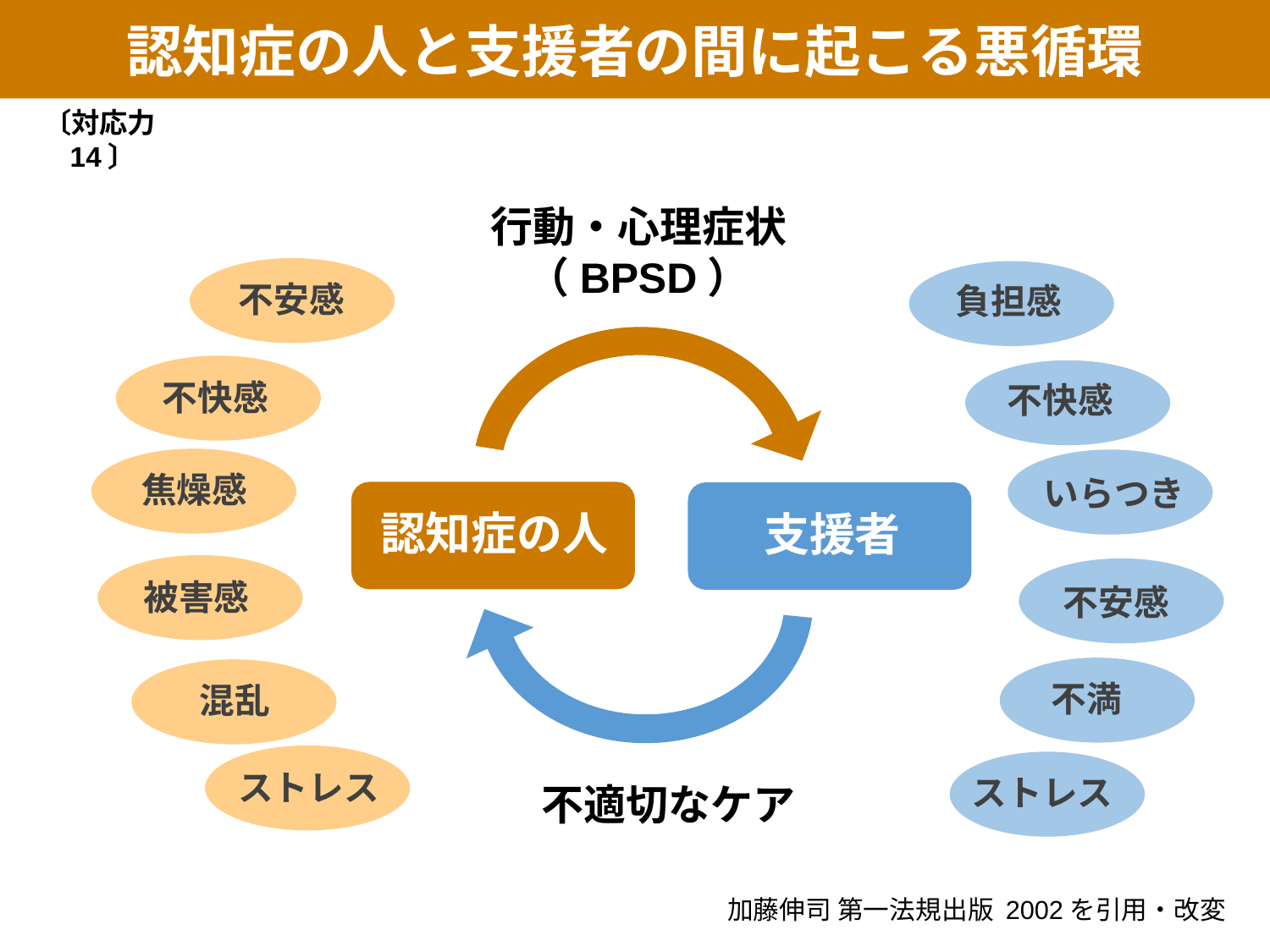

認知症の人と支援者の間に起こる悪循環
〔対応力14〕
行動・心理症状
（BPSD）
不安感

負担感

不快感
不快感

焦燥感

いらつき

認知症の人
支援者
被害感

不安感

不満
混乱

ストレス

ストレス

不適切なケア
加藤伸司 第一法規出版 2002を引用・改変